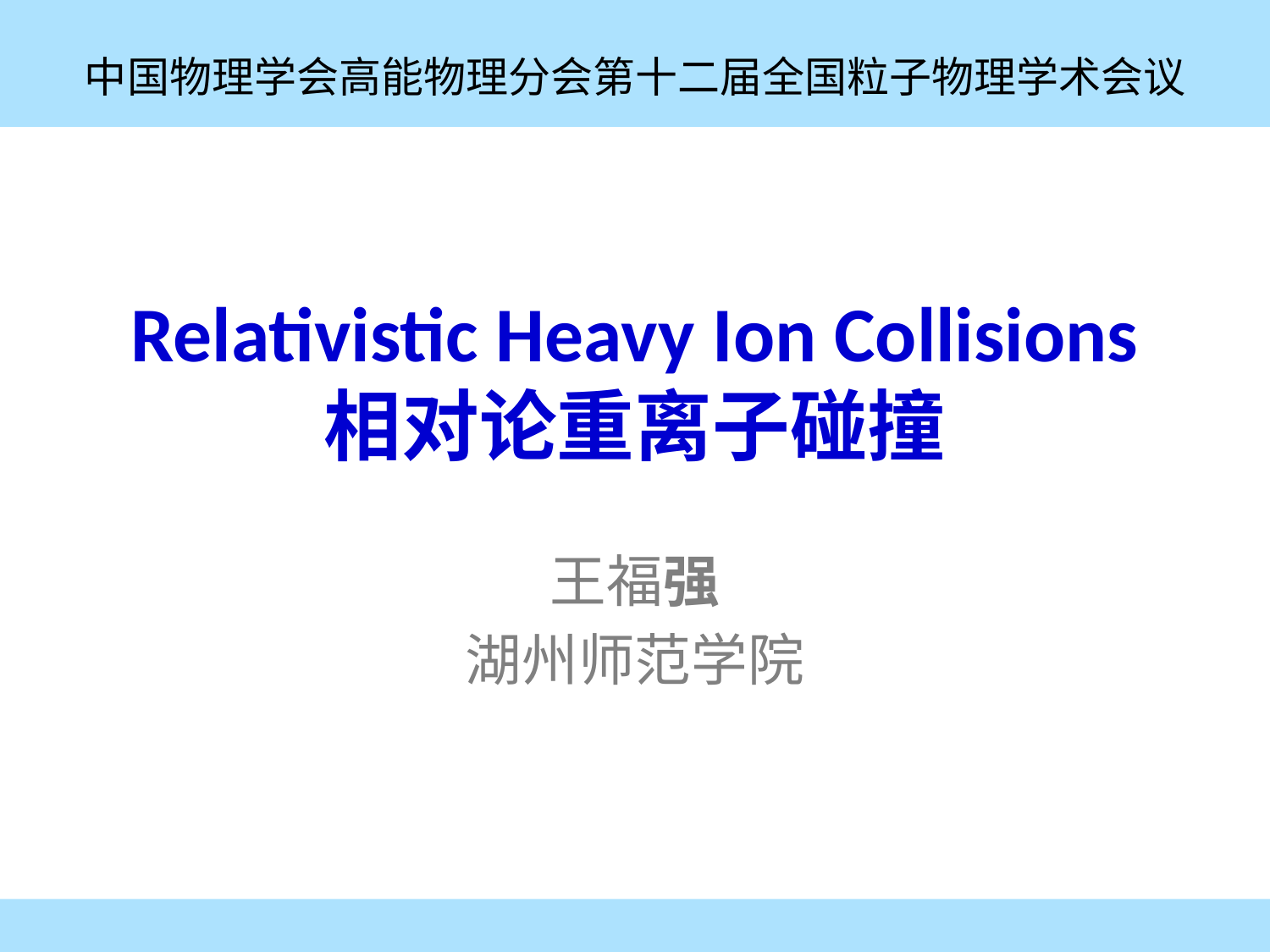

中国物理学会高能物理分会第十二届全国粒子物理学术会议
# Relativistic Heavy Ion Collisions 相对论重离子碰撞
王福强
湖州师范学院